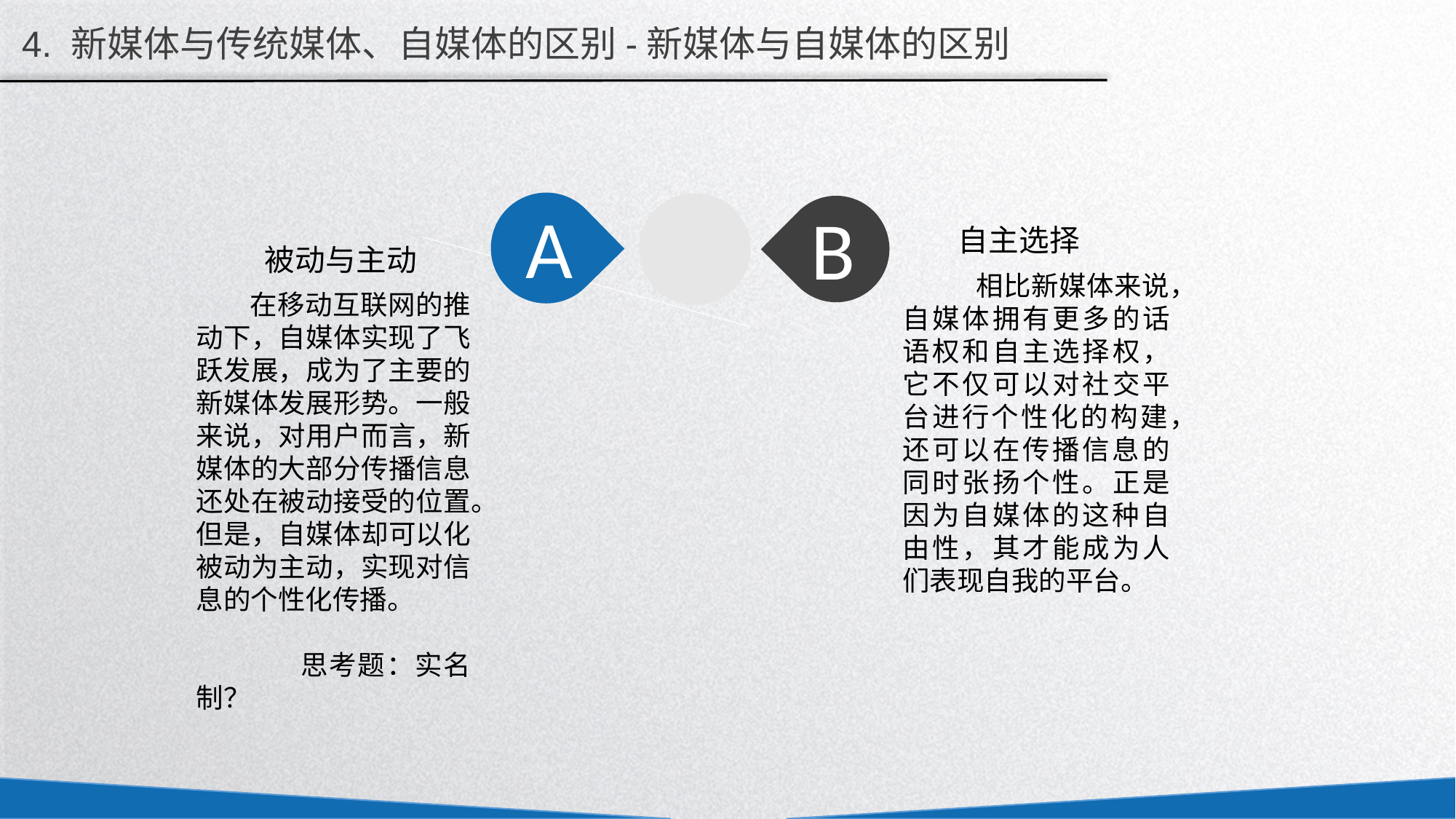

4. 新媒体与传统媒体、自媒体的区别-新媒体与自媒体的区别
A
B

自主选择
          相比新媒体来说，自媒体拥有更多的话语权和自主选择权，它不仅可以对社交平台进行个性化的构建，还可以在传播信息的同时张扬个性。正是因为自媒体的这种自由性，其才能成为人们表现自我的平台。

被动与主动
       在移动互联网的推动下，自媒体实现了飞跃发展，成为了主要的新媒体发展形势。一般来说，对用户而言，新媒体的大部分传播信息还处在被动接受的位置。但是，自媒体却可以化被动为主动，实现对信息的个性化传播。

             思考题：实名制？